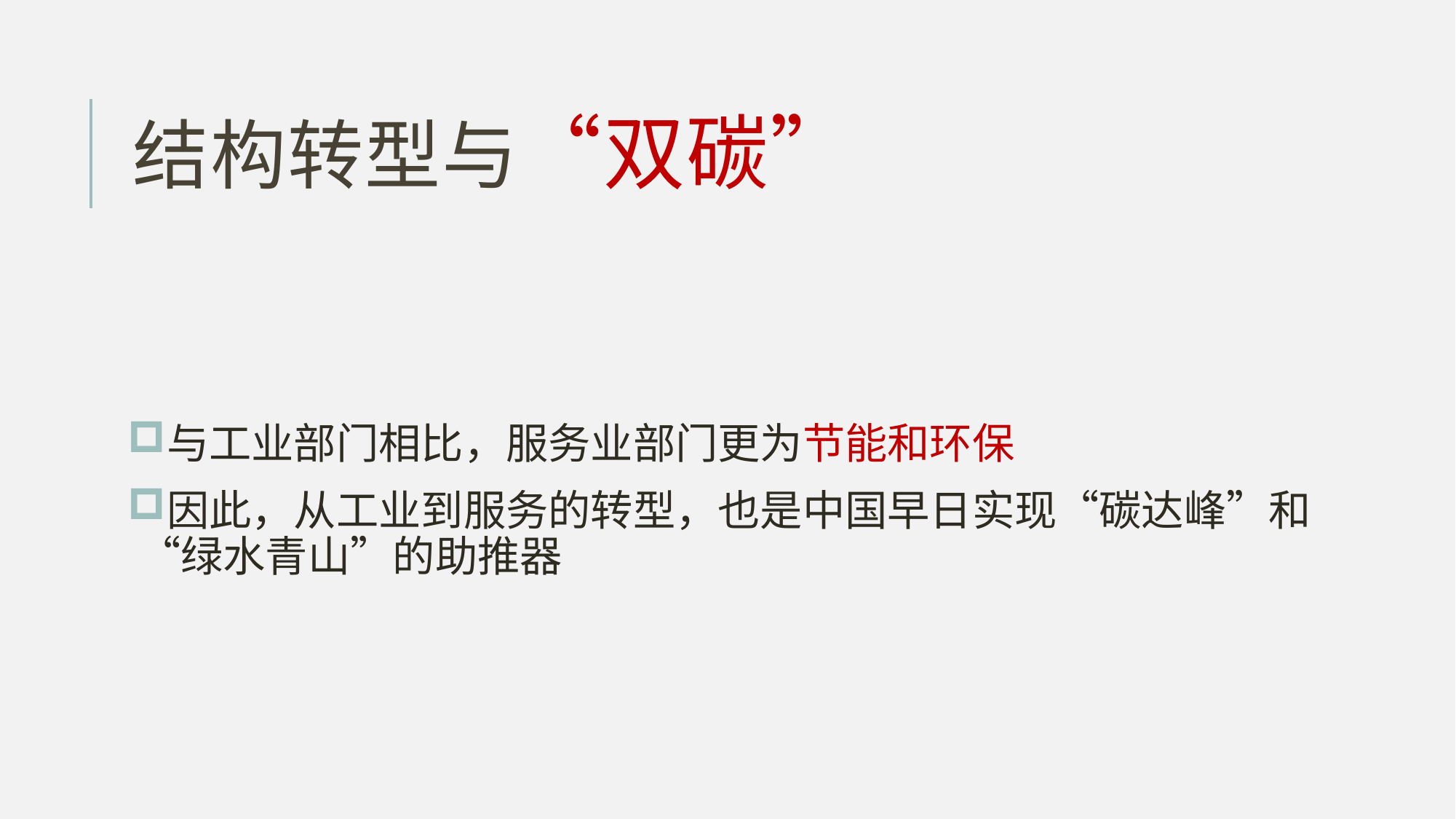

# 结构转型与“双碳”

与工业部门相比，服务业部门更为节能和环保
因此，从工业到服务的转型，也是中国早日实现“碳达峰”和“绿水青山”的助推器